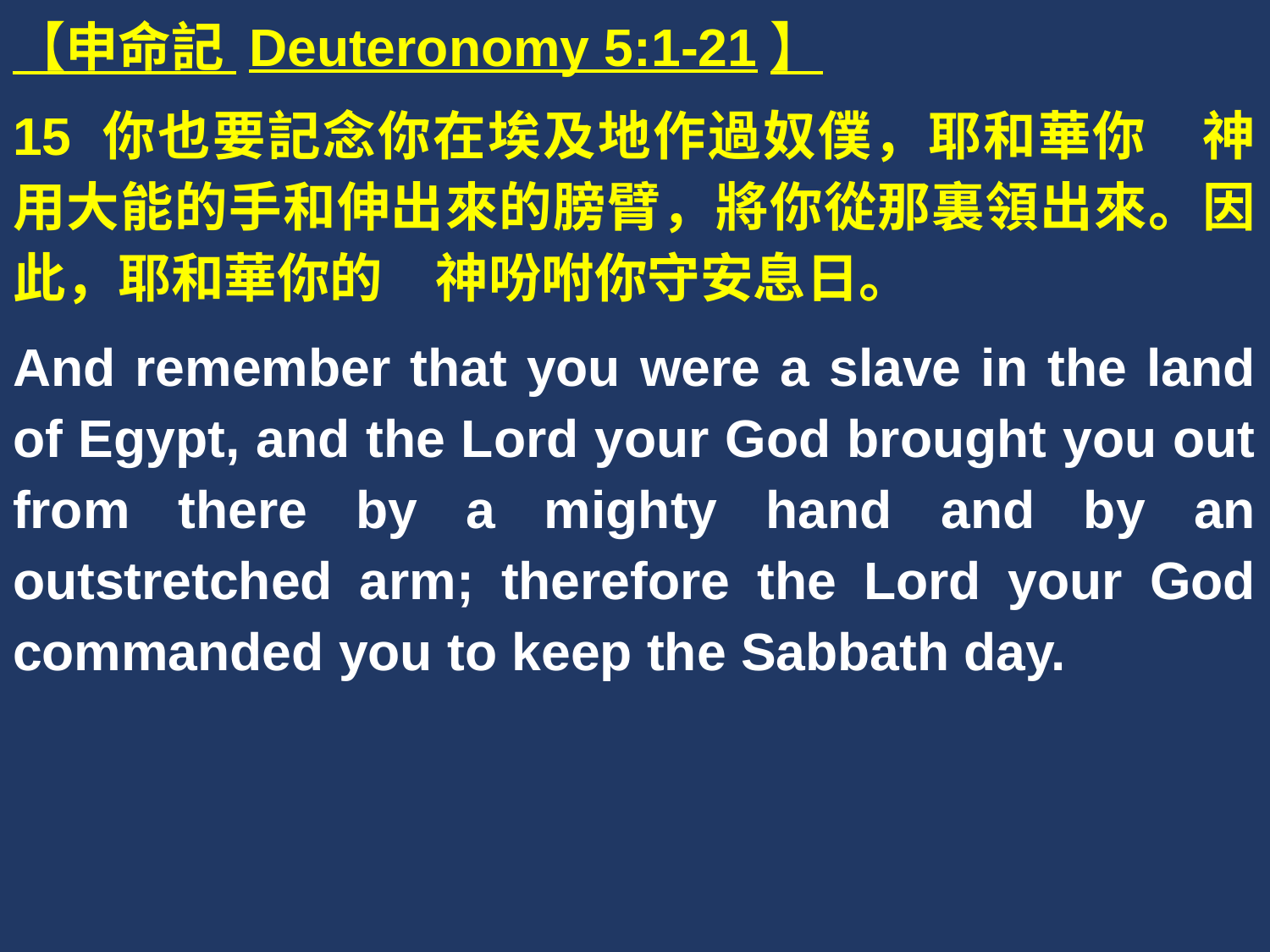

【申命記 Deuteronomy 5:1-21】
15 你也要記念你在埃及地作過奴僕，耶和華你　神用大能的手和伸出來的膀臂，將你從那裏領出來。因此，耶和華你的　神吩咐你守安息日。
And remember that you were a slave in the land of Egypt, and the Lord your God brought you out from there by a mighty hand and by an outstretched arm; therefore the Lord your God commanded you to keep the Sabbath day.